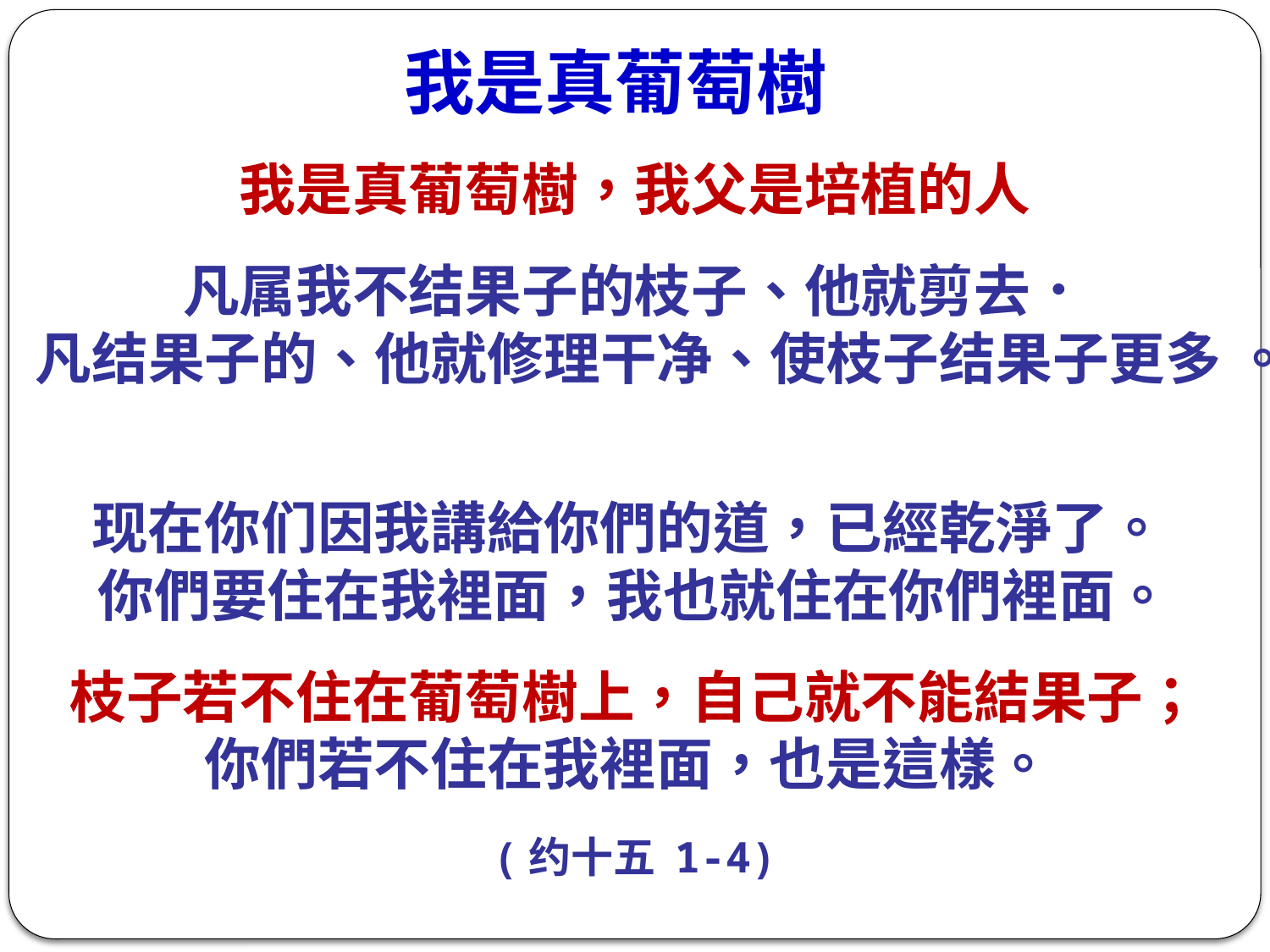

我是真葡萄樹
我是真葡萄樹，我父是培植的人

凡属我不结果子的枝子、他就剪去．
凡结果子的、他就修理干净、使枝子结果子更多 。

现在你们因我講給你們的道，已經乾淨了。
你們要住在我裡面，我也就住在你們裡面。

枝子若不住在葡萄樹上，自己就不能結果子；
你們若不住在我裡面，也是這樣。

(约十五 1-4)